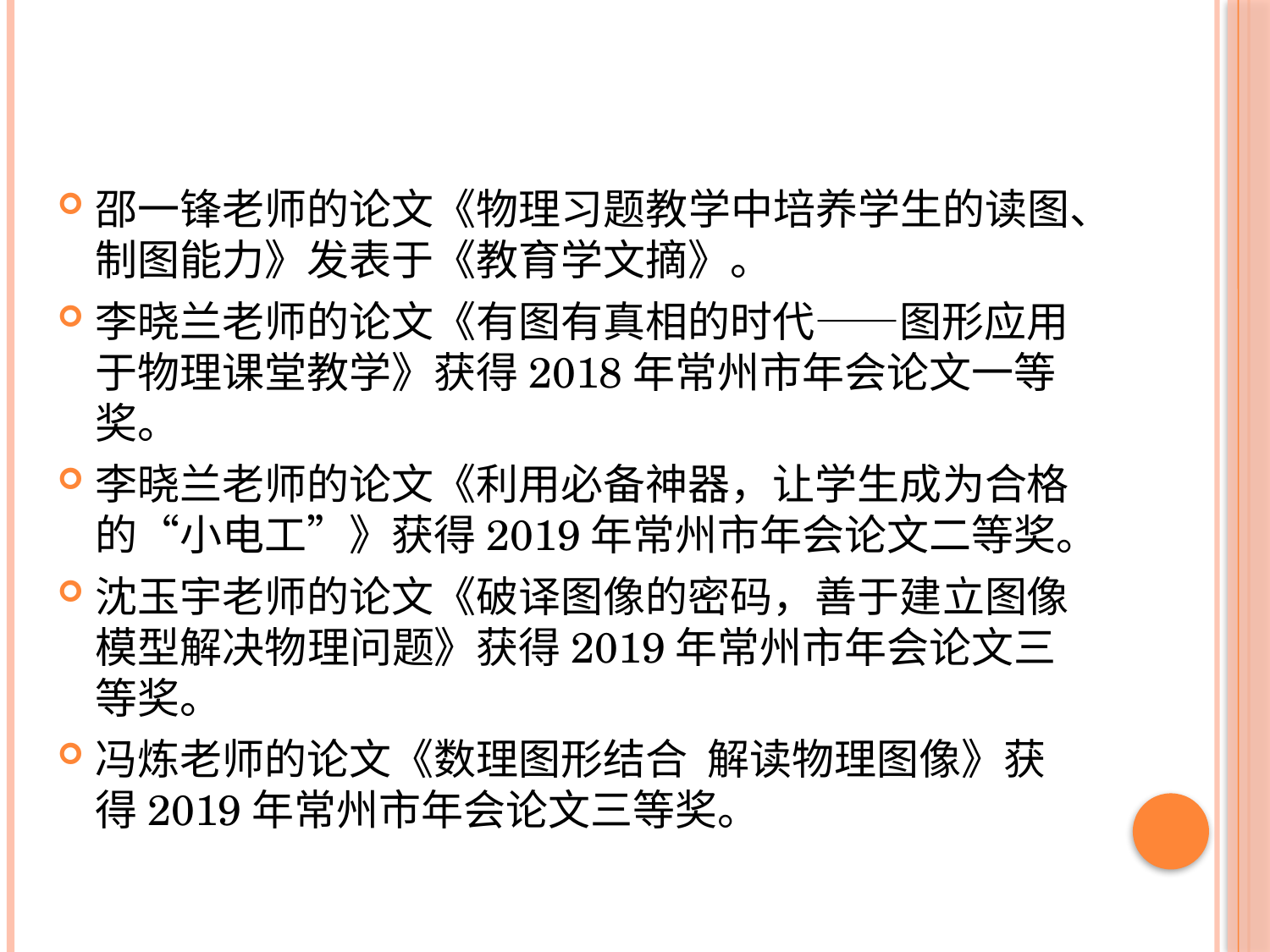

#
邵一锋老师的论文《物理习题教学中培养学生的读图、制图能力》发表于《教育学文摘》。
李晓兰老师的论文《有图有真相的时代——图形应用于物理课堂教学》获得2018年常州市年会论文一等奖。
李晓兰老师的论文《利用必备神器，让学生成为合格的“小电工”》获得2019年常州市年会论文二等奖。
沈玉宇老师的论文《破译图像的密码，善于建立图像模型解决物理问题》获得2019年常州市年会论文三等奖。
冯炼老师的论文《数理图形结合  解读物理图像》获得2019年常州市年会论文三等奖。